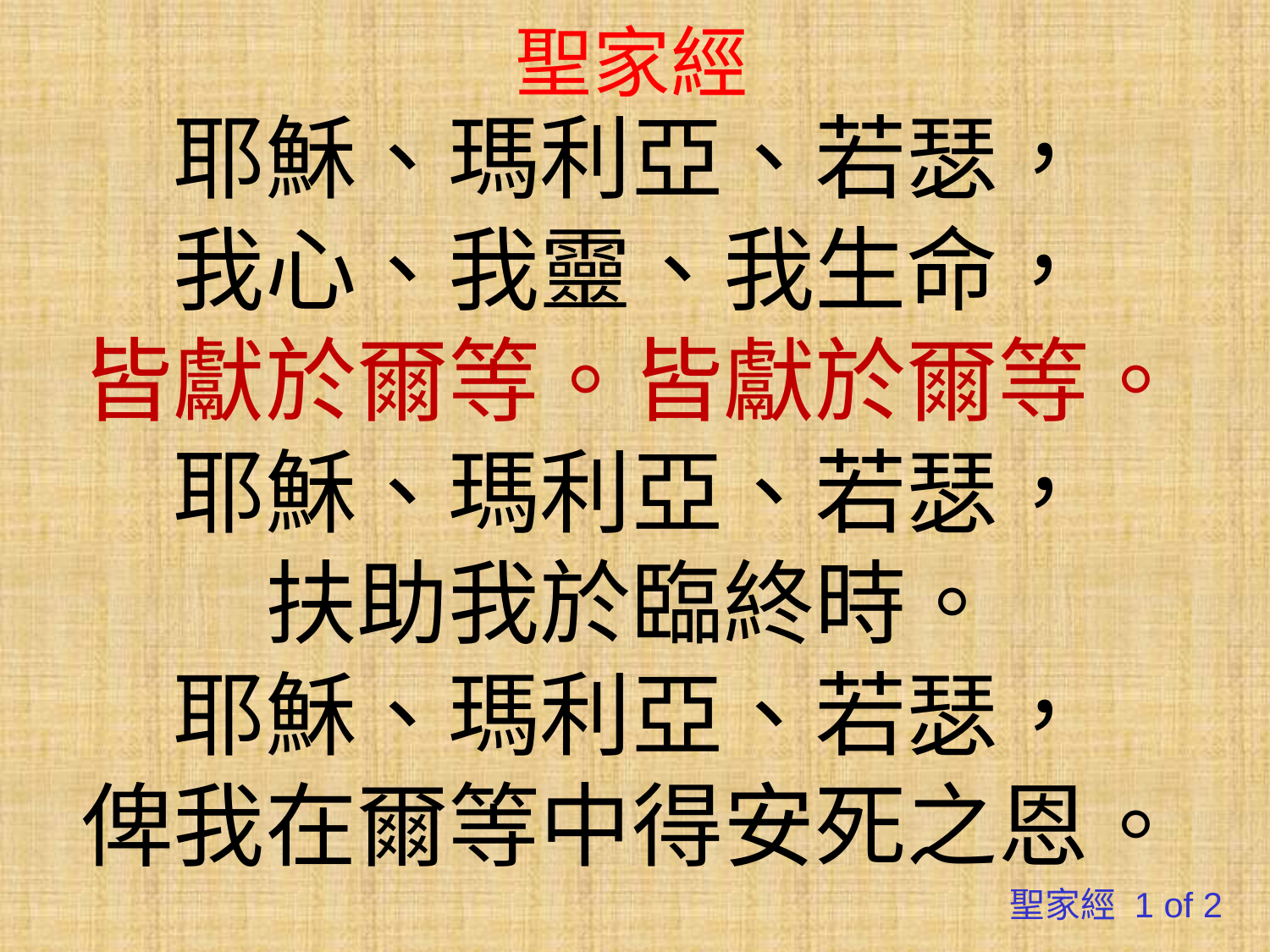

# 聖家經
耶穌、瑪利亞、若瑟，
我心、我靈、我生命，
皆獻於爾等。皆獻於爾等。
耶穌、瑪利亞、若瑟，
扶助我於臨終時。
耶穌、瑪利亞、若瑟，
俾我在爾等中得安死之恩。
聖家經 1 of 2